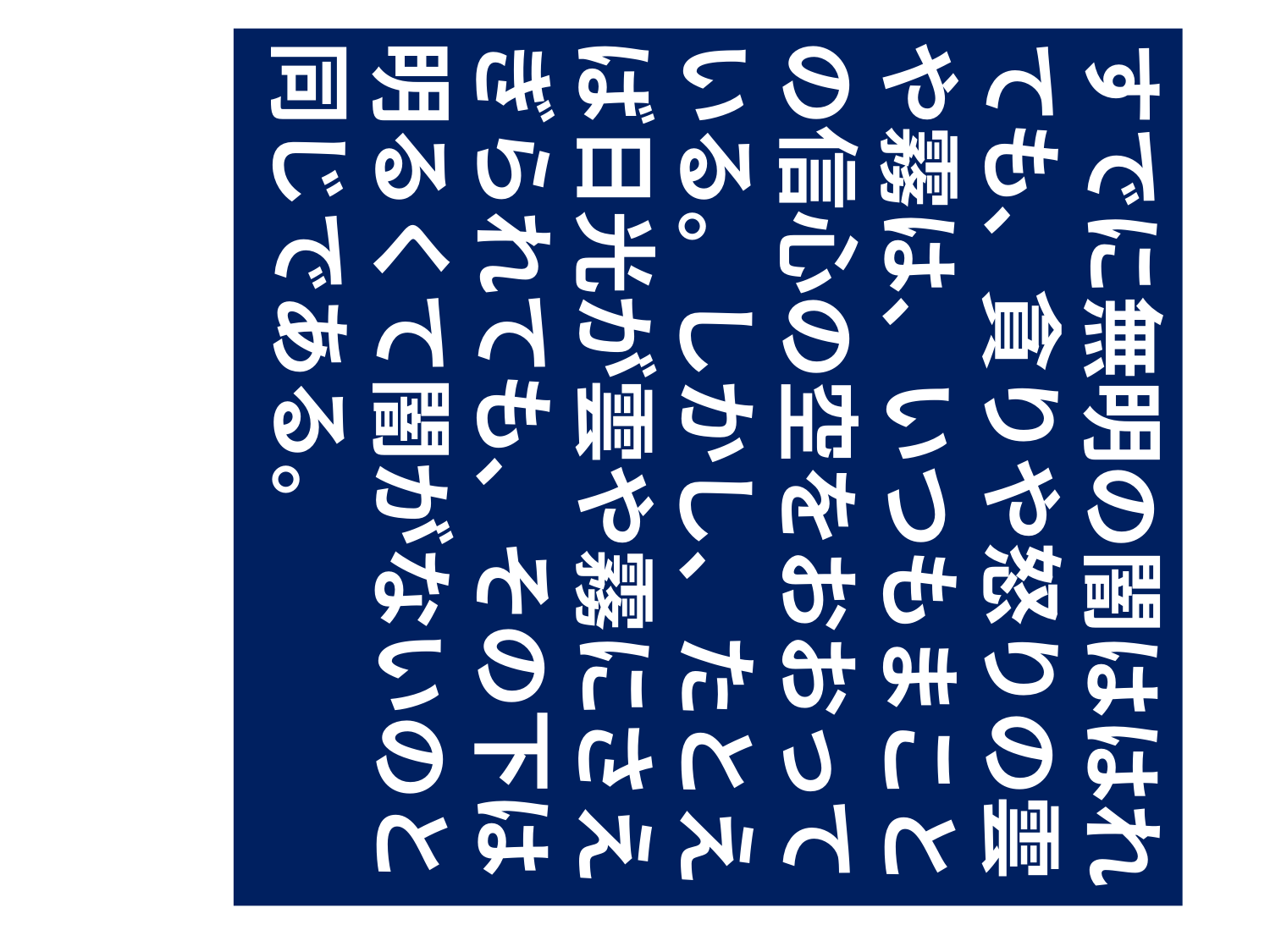

すでに無明の闇ははれても、貪りや怒りの雲や霧は、いつもまことの信心の空をおおっている。しかし、たとえば日光が雲や霧にさえぎられても、その下は明るくて闇がないのと同じである。